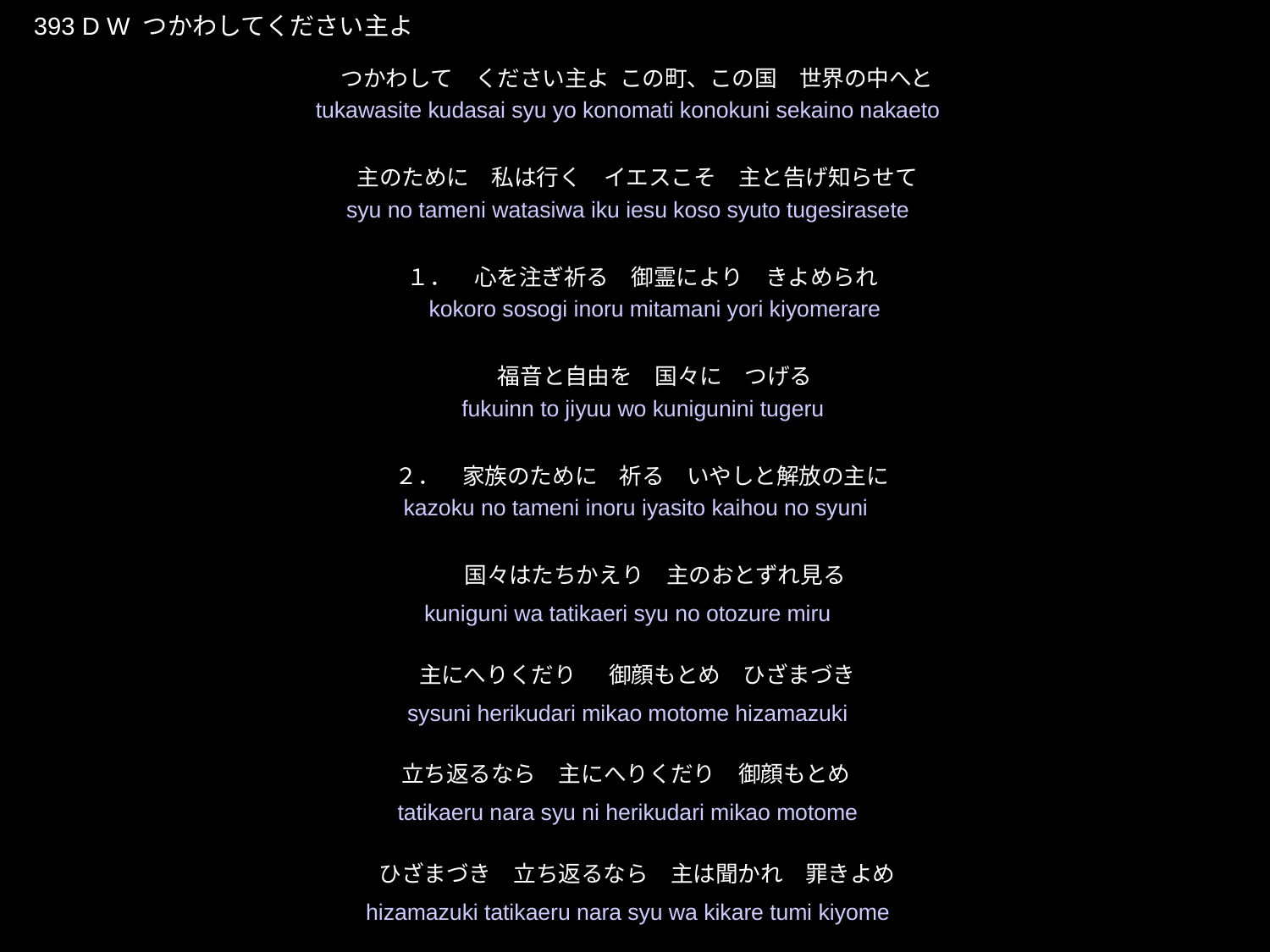

つかわしてくださいしゅよ
★W
393 D W つかわしてください主よ
つかわして　ください主よ  この町、この国　世界の中へと
主のために　私は行く　イエスこそ　主と告げ知らせて
  １．　心を注ぎ祈る　御霊により　きよめられ
       福音と自由を　国々に　つげる
  ２．　家族のために　祈る　いやしと解放の主に
       国々はたちかえり　主のおとずれ見る
主にへりくだり　  御顔もとめ　ひざまづき
立ち返るなら　主にへりくだり　御顔もとめ　
ひざまづき　立ち返るなら　主は聞かれ　罪きよめ
この国　いやす
★３
tukawasite kudasai syu yo konomati konokuni sekaino nakaeto
syu no tameni watasiwa iku iesu koso syuto tugesirasete
　　kokoro sosogi inoru mitamani yori kiyomerare
     fukuinn to jiyuu wo kunigunini tugeru
　　kazoku no tameni inoru iyasito kaihou no syuni

kuniguni wa tatikaeri syu no otozure miru
sysuni herikudari mikao motome hizamazuki
tatikaeru nara syu ni herikudari mikao motome
hizamazuki tatikaeru nara syu wa kikare tumi kiyome

Kono kuni iyasu